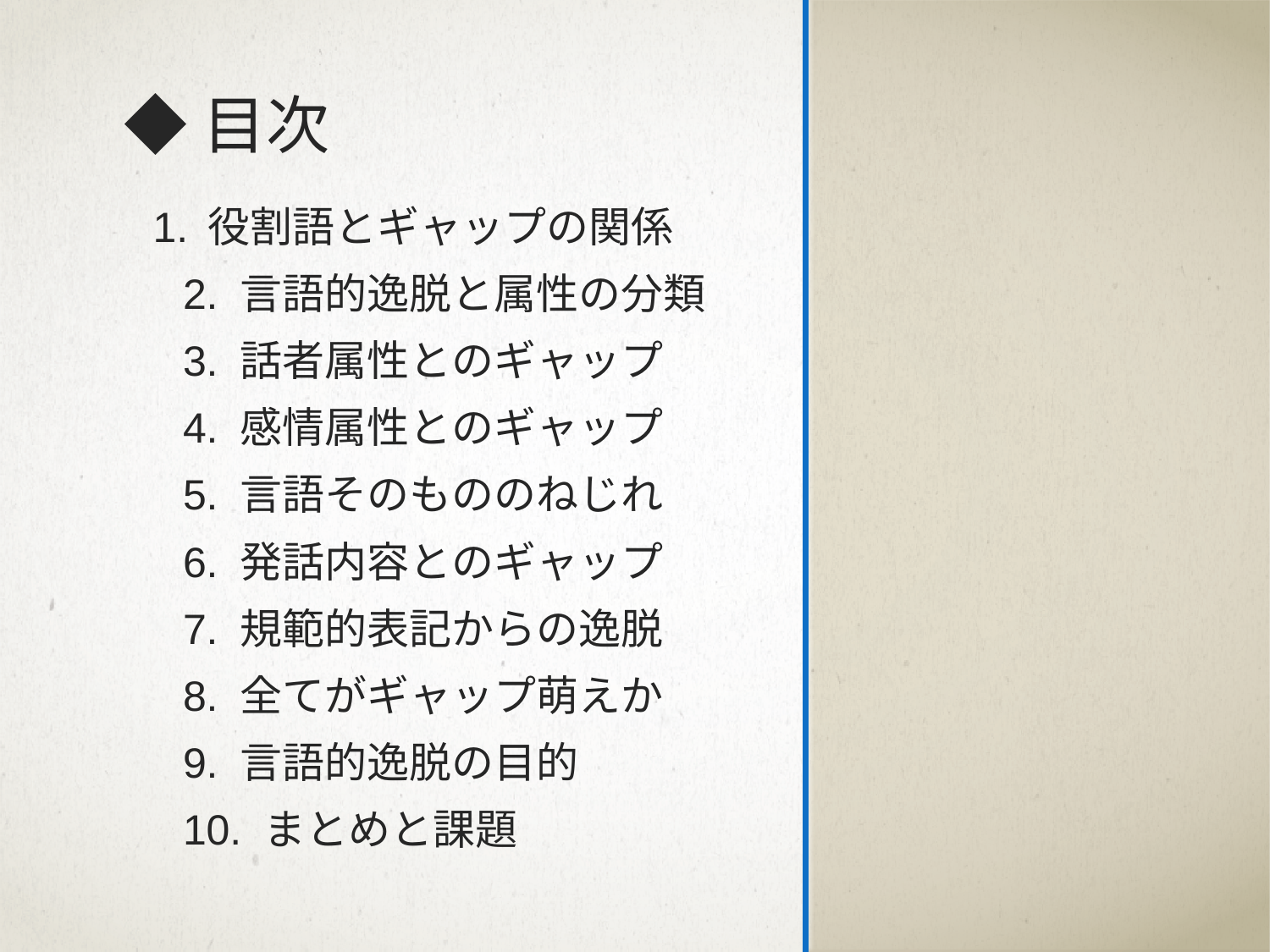

◆目次
# 役割語とギャップの関係 2. 言語的逸脱と属性の分類 3. 話者属性とのギャップ 4. 感情属性とのギャップ 5. 言語そのもののねじれ 6. 発話内容とのギャップ 7. 規範的表記からの逸脱 8. 全てがギャップ萌えか 9. 言語的逸脱の目的 10. まとめと課題